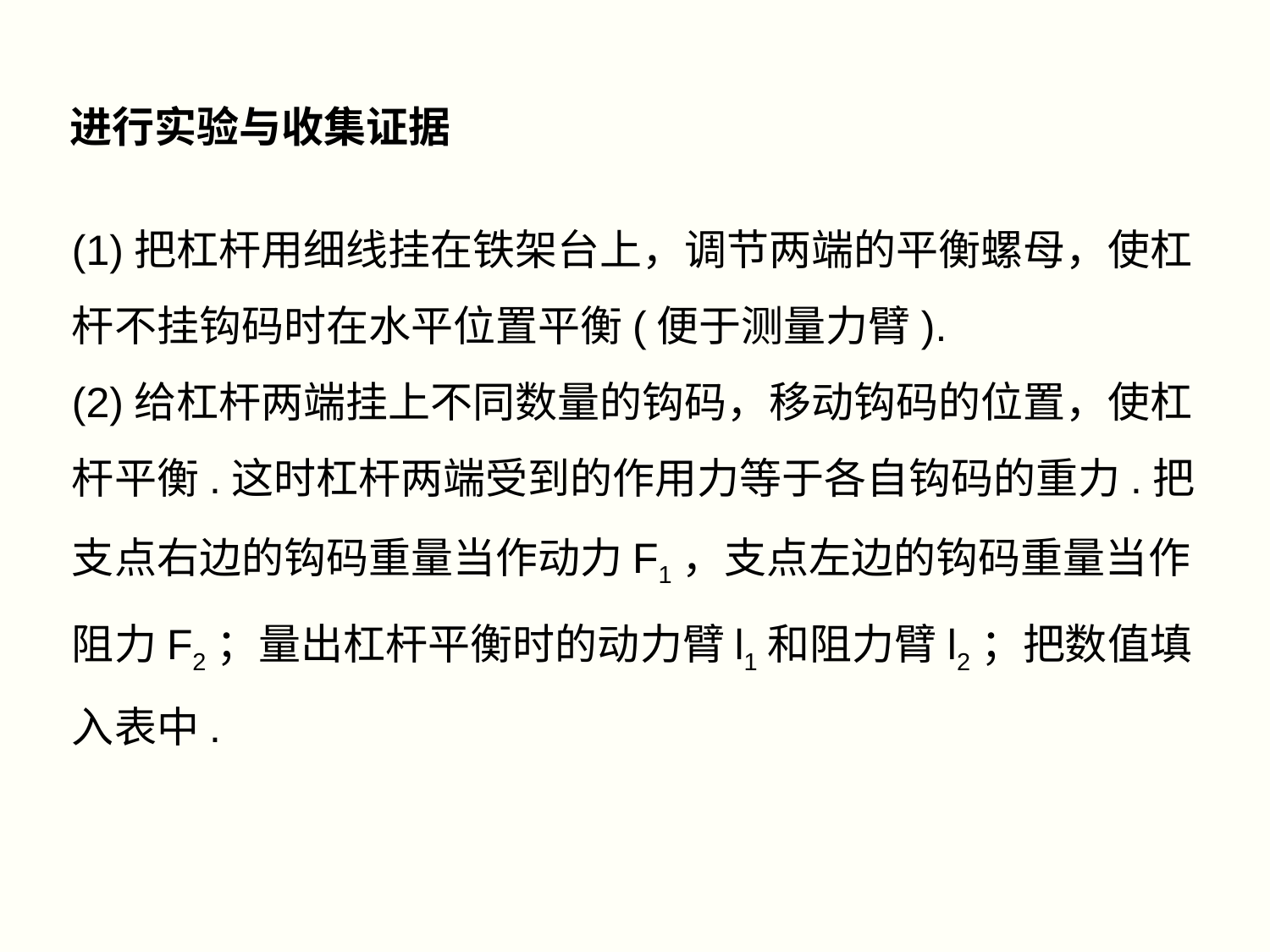

进行实验与收集证据
(1)把杠杆用细线挂在铁架台上，调节两端的平衡螺母，使杠杆不挂钩码时在水平位置平衡(便于测量力臂).
(2)给杠杆两端挂上不同数量的钩码，移动钩码的位置，使杠杆平衡.这时杠杆两端受到的作用力等于各自钩码的重力.把支点右边的钩码重量当作动力F1，支点左边的钩码重量当作阻力F2；量出杠杆平衡时的动力臂l1和阻力臂l2；把数值填入表中.